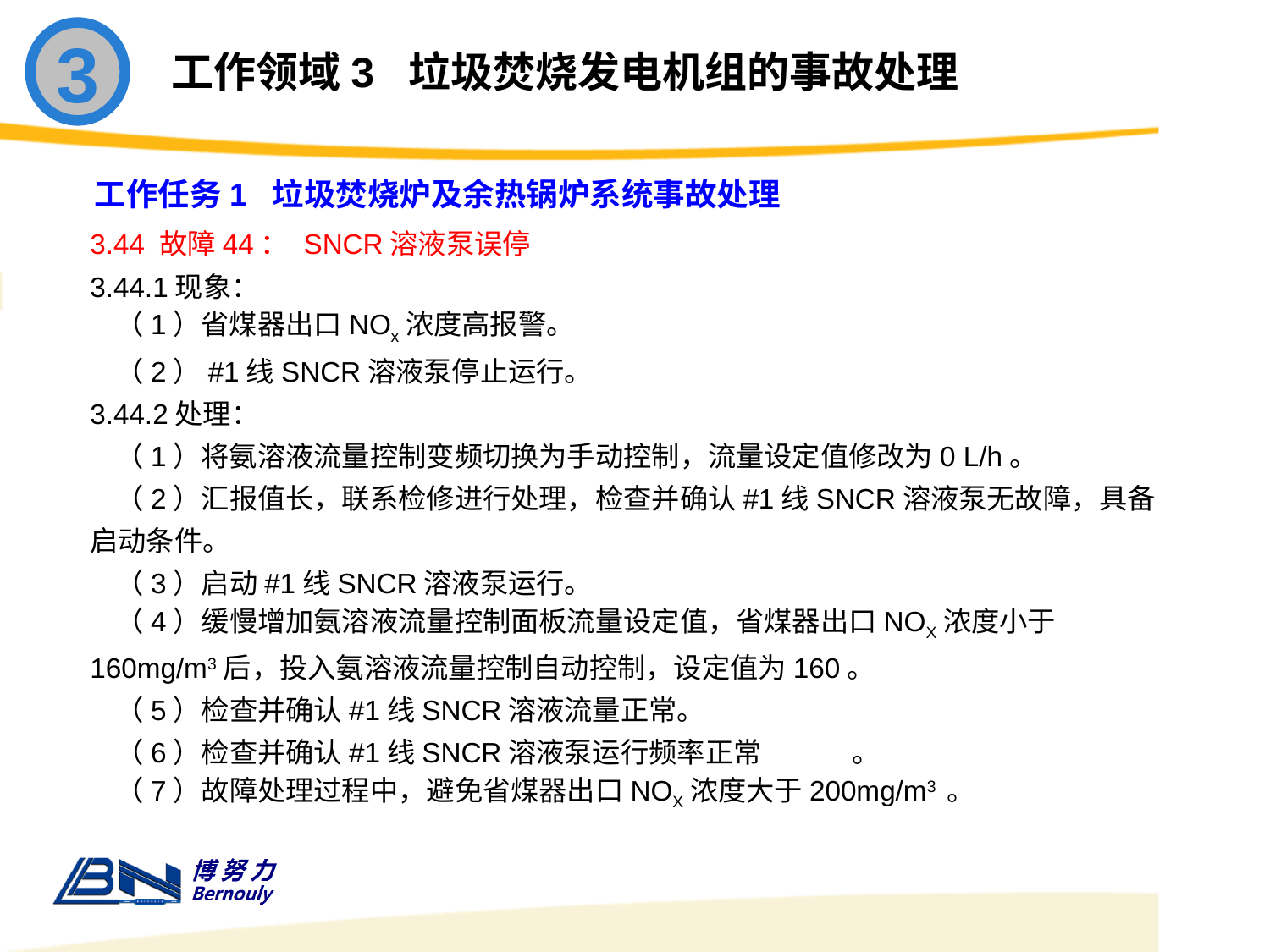

3
工作领域3  垃圾焚烧发电机组的事故处理
工作任务1  垃圾焚烧炉及余热锅炉系统事故处理
3.44 故障44： SNCR溶液泵误停
3.44.1现象：
   （1）省煤器出口NOx浓度高报警。
   （2）#1线SNCR溶液泵停止运行。
3.44.2处理：
   （1）将氨溶液流量控制变频切换为手动控制，流量设定值修改为0 L/h。
   （2）汇报值长，联系检修进行处理，检查并确认#1线SNCR溶液泵无故障，具备启动条件。
   （3）启动#1线SNCR溶液泵运行。
   （4）缓慢增加氨溶液流量控制面板流量设定值，省煤器出口NOX浓度小于160mg/m3后，投入氨溶液流量控制自动控制，设定值为160。
   （5）检查并确认#1线SNCR溶液流量正常。
   （6）检查并确认#1线SNCR溶液泵运行频率正常	。
   （7）故障处理过程中，避免省煤器出口NOX浓度大于200mg/m3 。